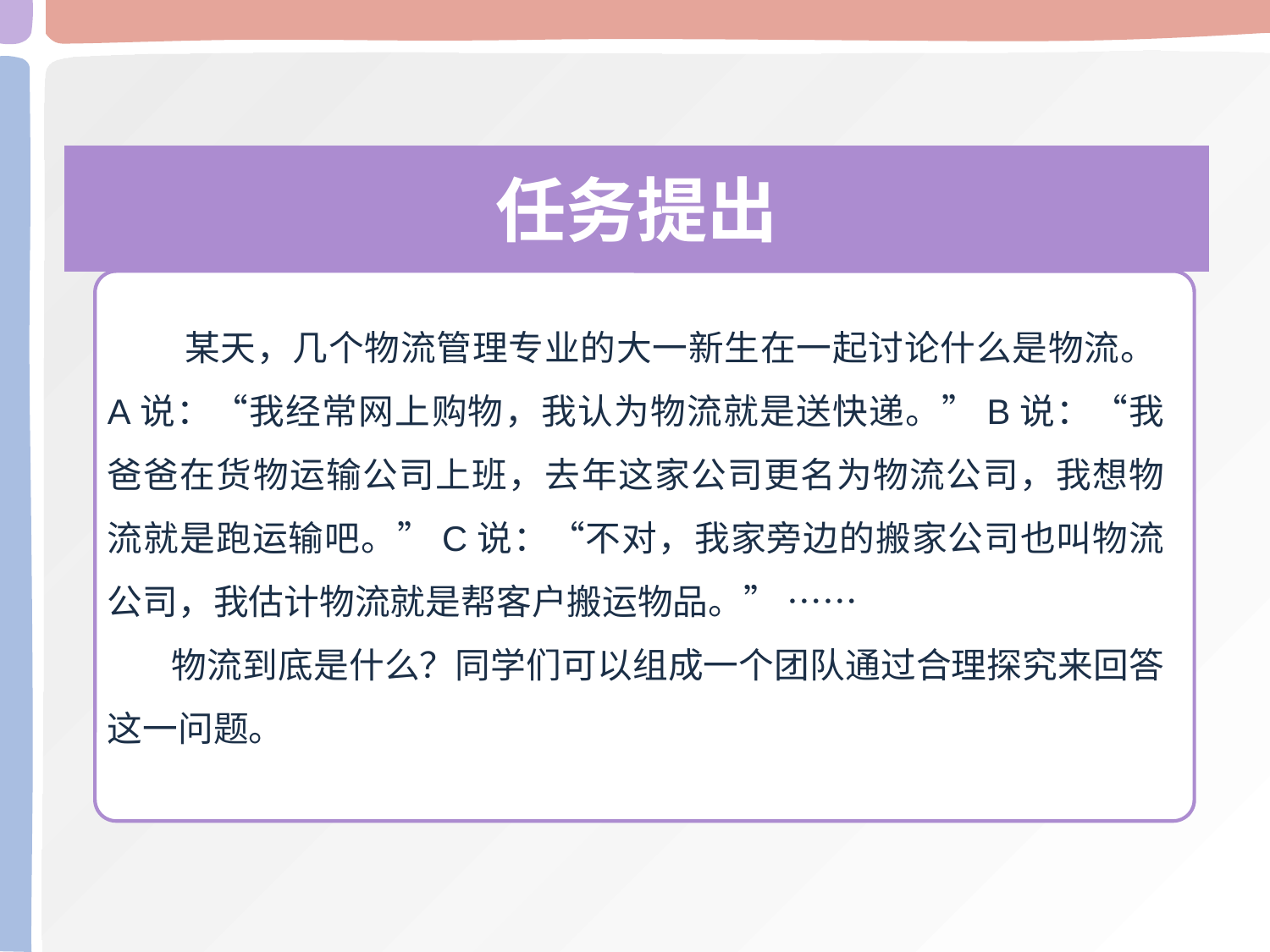

任务提出

        某天，几个物流管理专业的大一新生在一起讨论什么是物流。A说：“我经常网上购物，我认为物流就是送快递。”B说：“我爸爸在货物运输公司上班，去年这家公司更名为物流公司，我想物流就是跑运输吧。”C说：“不对，我家旁边的搬家公司也叫物流公司，我估计物流就是帮客户搬运物品。” ……
       物流到底是什么？同学们可以组成一个团队通过合理探究来回答这一问题。